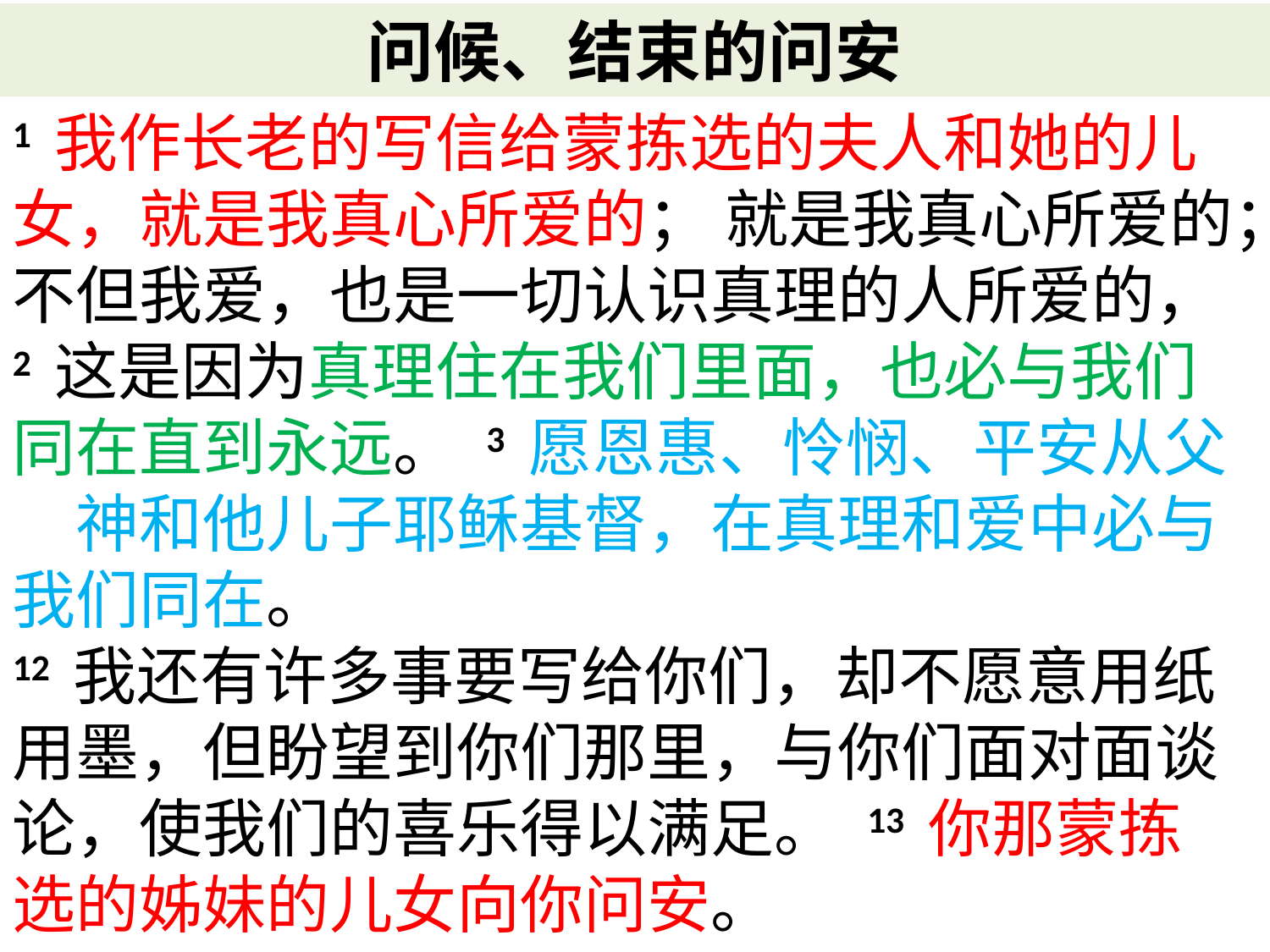

# 问候、结束的问安
1 我作长老的写信给蒙拣选的夫人和她的儿女，就是我真心所爱的； 就是我真心所爱的；不但我爱，也是一切认识真理的人所爱的， 2 这是因为真理住在我们里面，也必与我们同在直到永远。 3 愿恩惠、怜悯、平安从父　神和他儿子耶稣基督，在真理和爱中必与我们同在。
12 我还有许多事要写给你们，却不愿意用纸用墨，但盼望到你们那里，与你们面对面谈论，使我们的喜乐得以满足。 13 你那蒙拣选的姊妹的儿女向你问安。